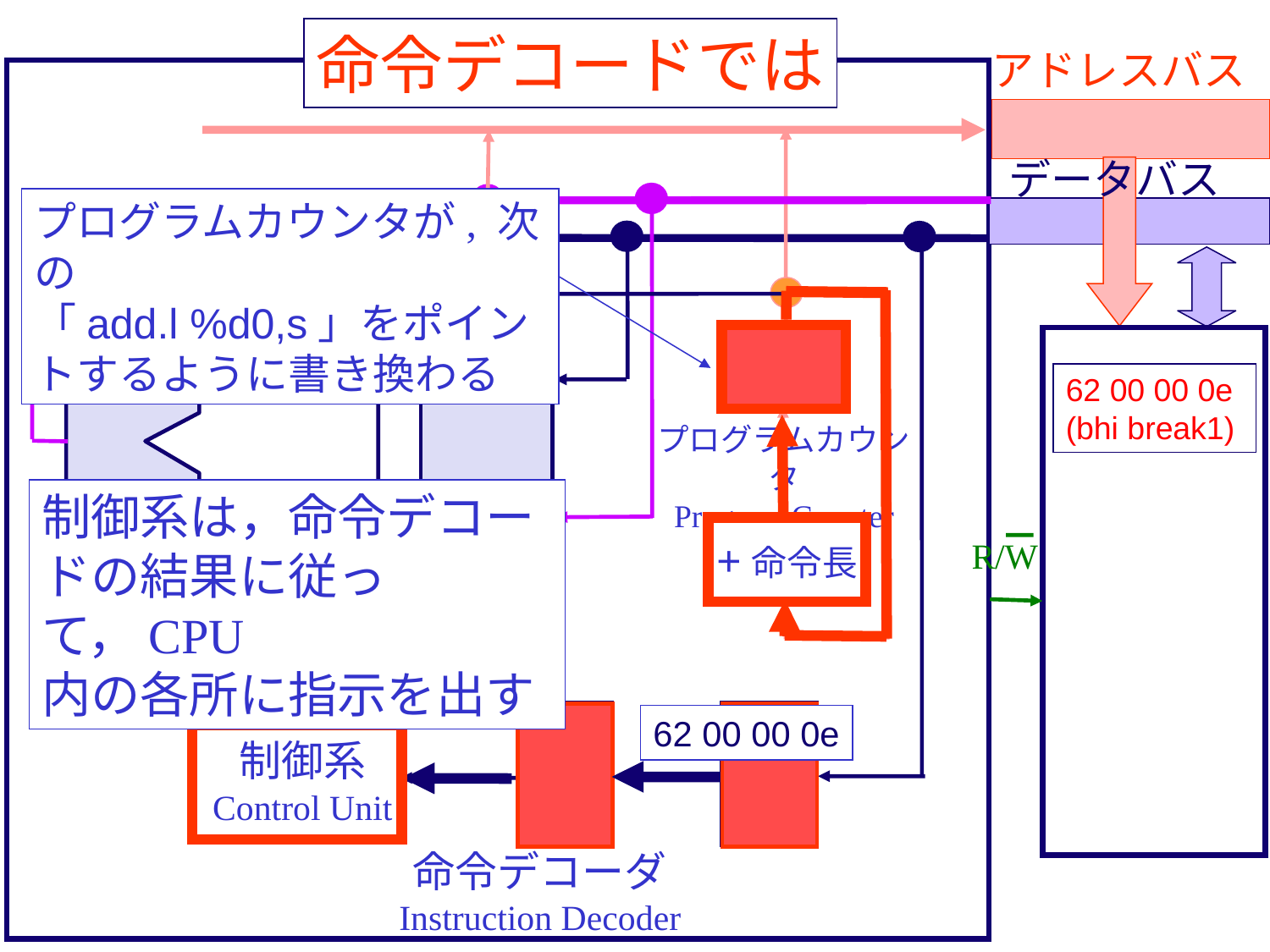

命令デコードでは
アドレスバス

データバス

プログラムカウンタが, 次の
「add.l %d0,s」をポイントするように書き換わる

62 00 00 0e
(bhi break1)

プログラムカウンタ
Program Counter

制御系は，命令デコードの結果に従って，CPU
内の各所に指示を出す

+命令長

R/W

62 00 00 0e

制御系
Control Unit

命令デコーダ
Instruction Decoder